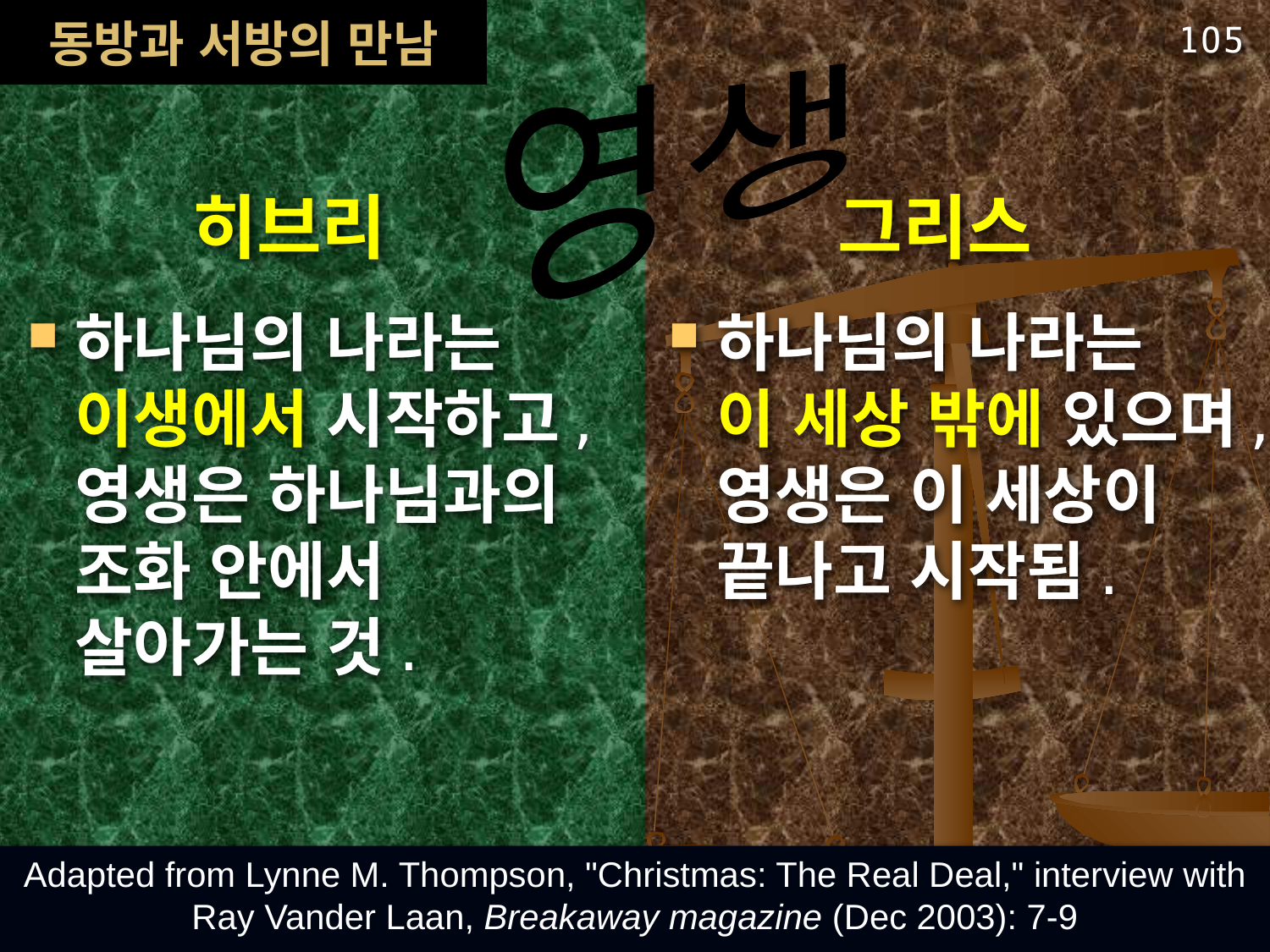

# 동방과 서방의 만남
105
영생
히브리
그리스
하나님의 나라는
이생에서 시작하고, 영생은 하나님과의
조화 안에서
살아가는 것.
하나님의 나라는
이 세상 밖에 있으며,영생은 이 세상이 끝나고 시작됨.
Adapted from Lynne M. Thompson, "Christmas: The Real Deal," interview with Ray Vander Laan, Breakaway magazine (Dec 2003): 7-9